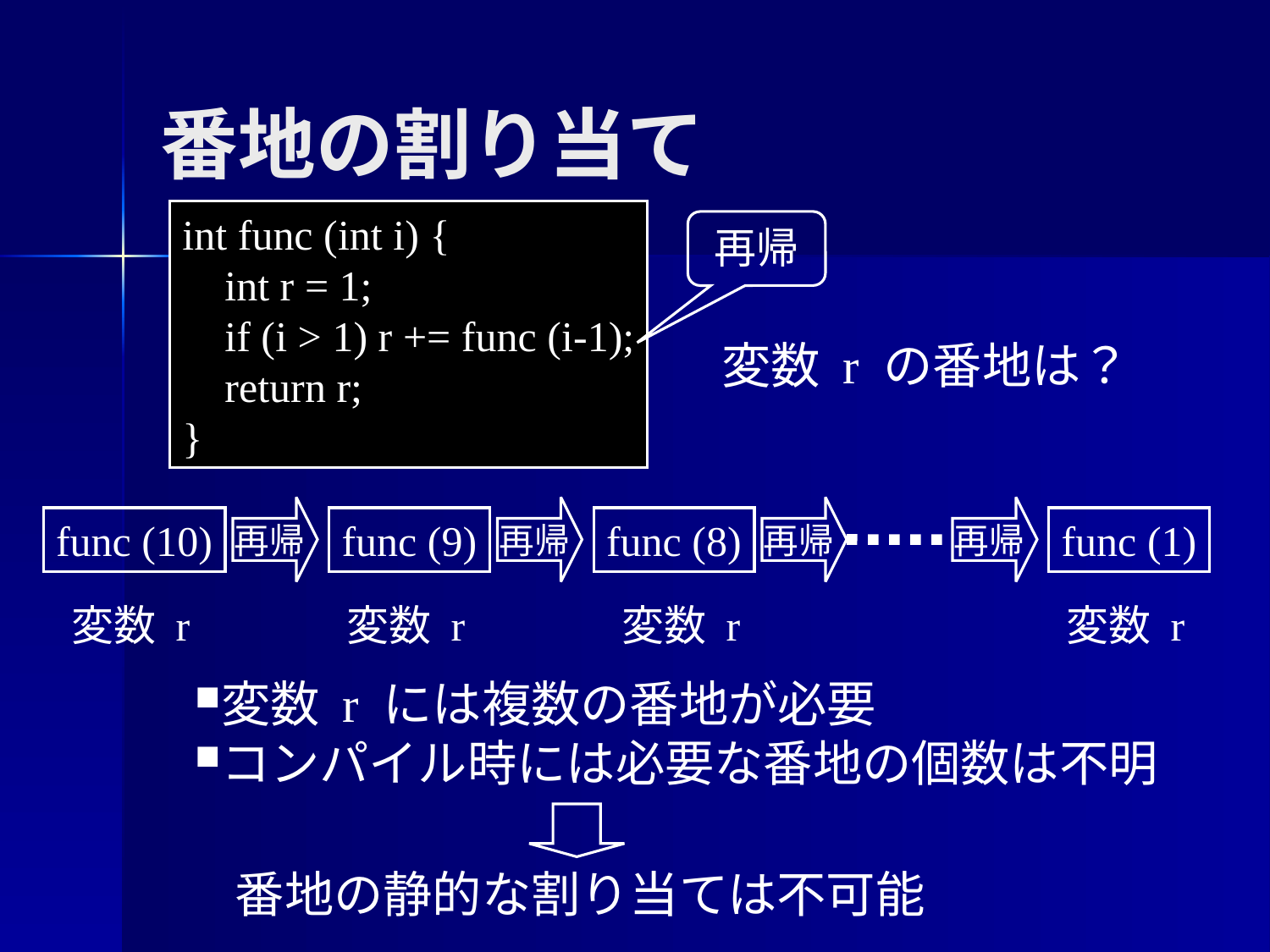

番地の割り当て
int func (int i) {
    int r = 1;
    if (i > 1) r += func (i-1);
    return r;
}
再帰
変数 r の番地は？
再帰
func (9)
再帰
func (8)
再帰
再帰
func (1)

func (10)
変数 r
変数 r
変数 r
変数 r
変数 r には複数の番地が必要
コンパイル時には必要な番地の個数は不明

番地の静的な割り当ては不可能